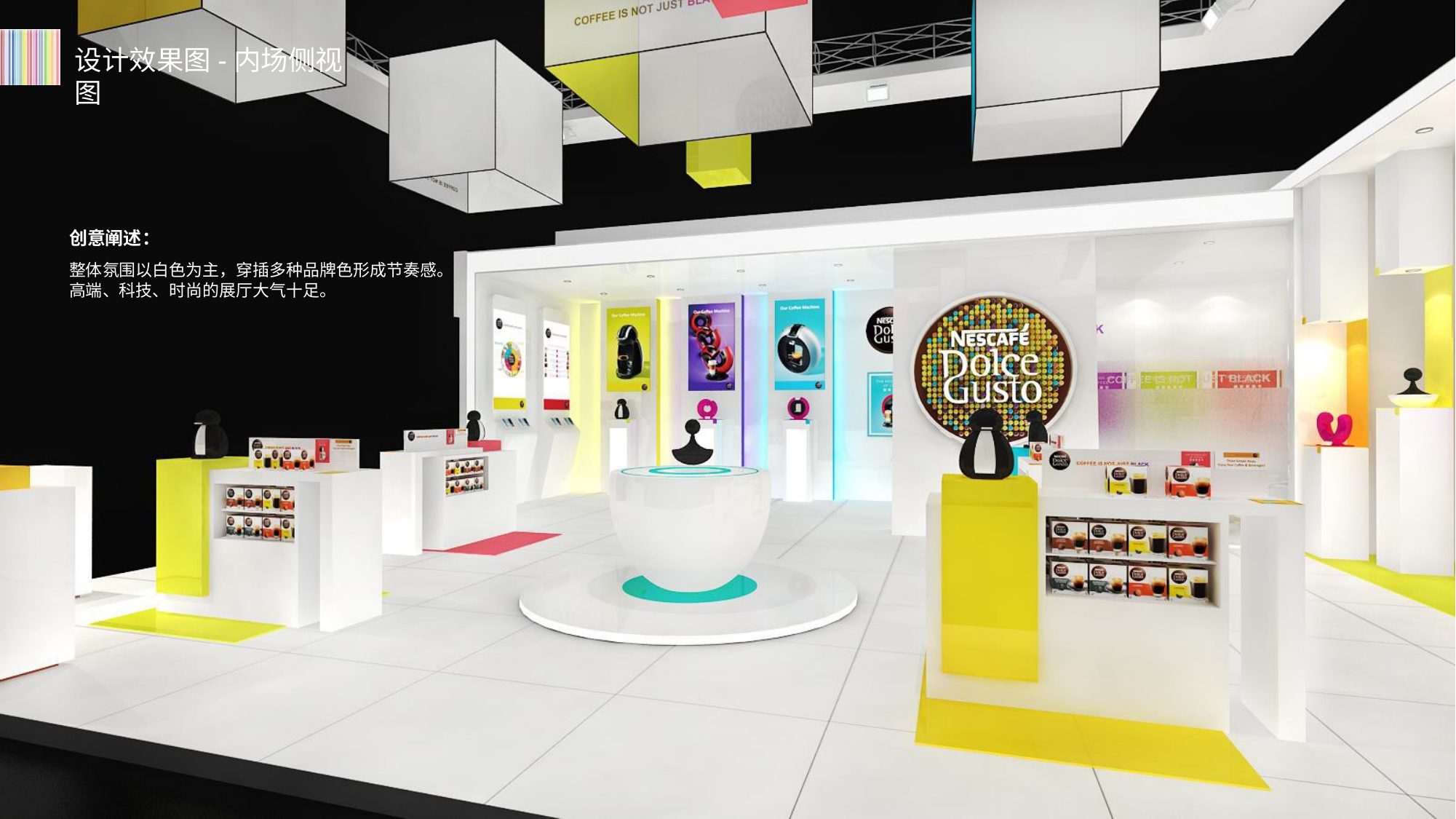

# 设计效果图-内场侧视图
创意阐述：
整体氛围以白色为主，穿插多种品牌色形成节奏感。 高端、科技、时尚的展厅大气十足。